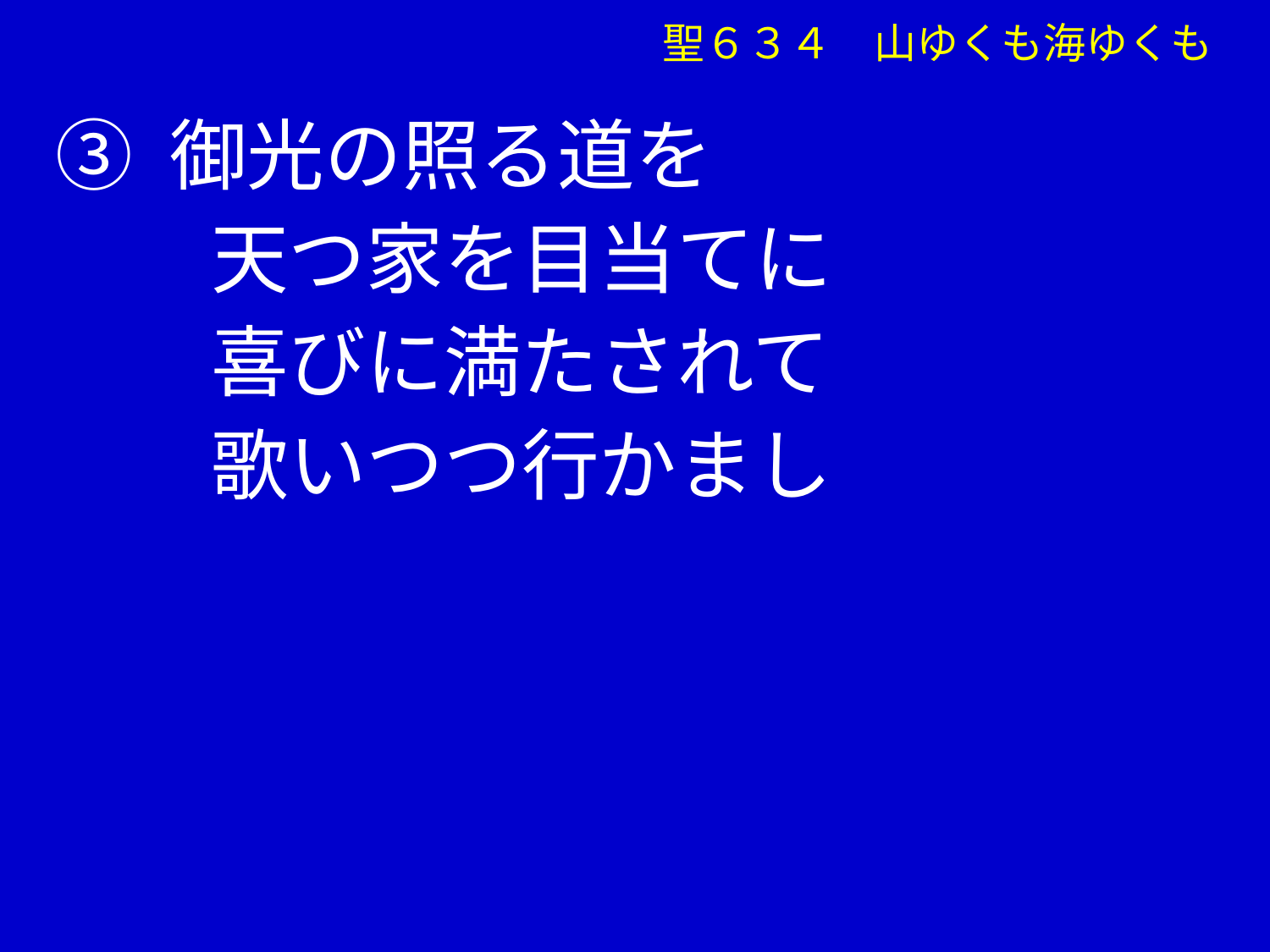

聖６３４　山ゆくも海ゆくも
③ 御光の照る道を
　　天つ家を目当てに
　　喜びに満たされて
　　歌いつつ行かまし